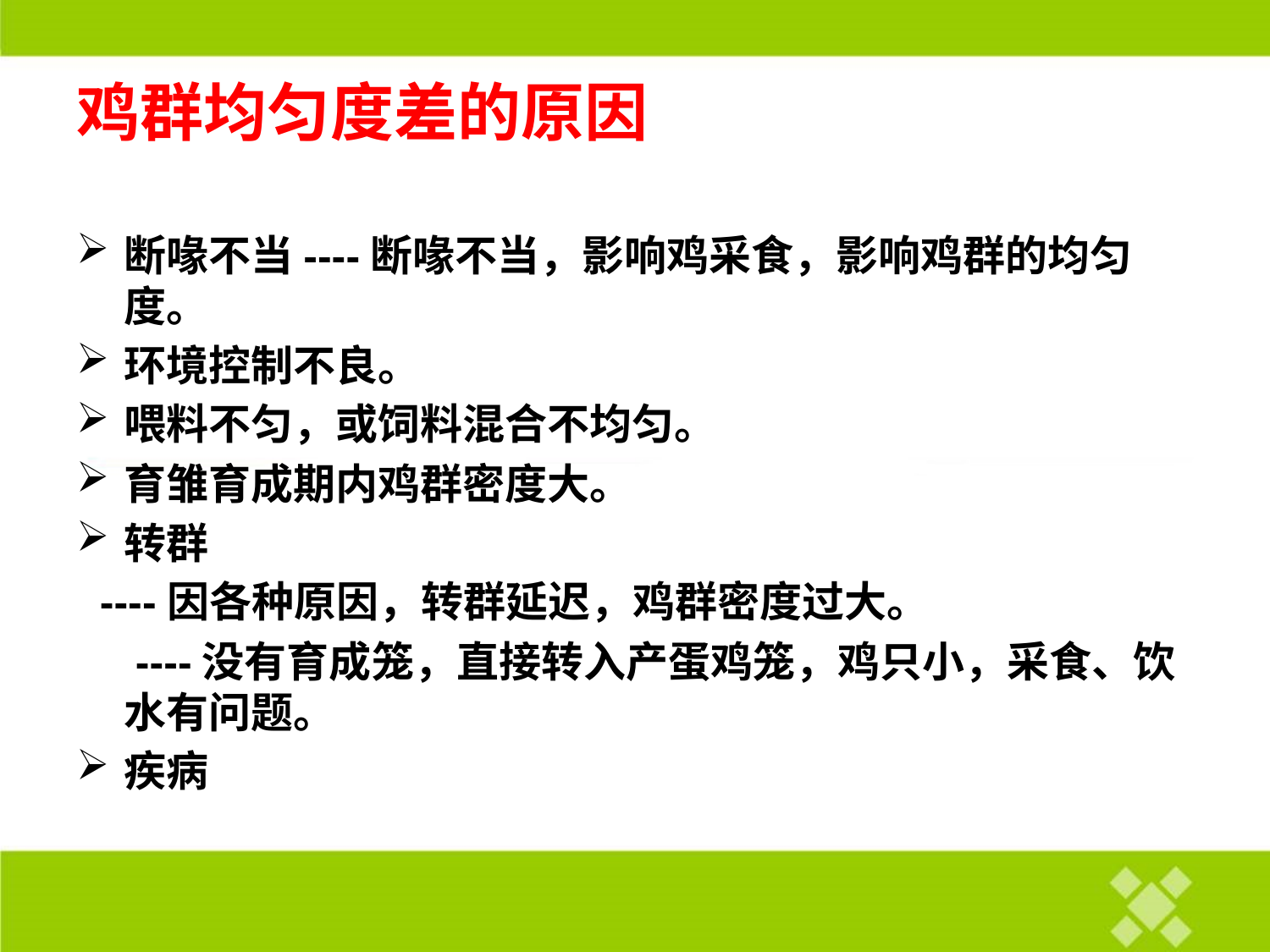

# 鸡群均匀度差的原因
断喙不当----断喙不当，影响鸡采食，影响鸡群的均匀度。
环境控制不良。
喂料不匀，或饲料混合不均匀。
育雏育成期内鸡群密度大。
转群
  ----因各种原因，转群延迟，鸡群密度过大。
     ----没有育成笼，直接转入产蛋鸡笼，鸡只小，采食、饮水有问题。
疾病